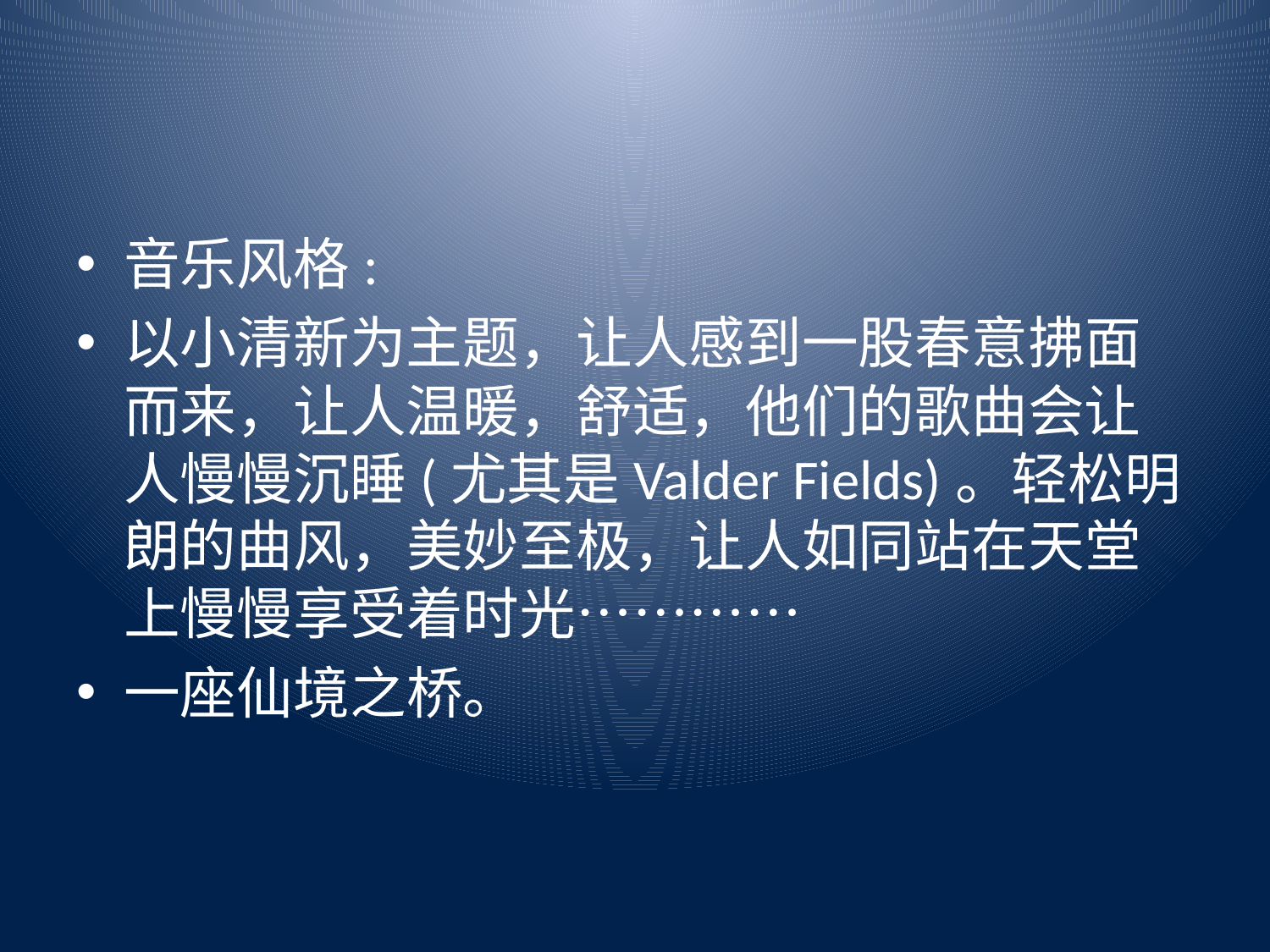

音乐风格:
以小清新为主题，让人感到一股春意拂面而来，让人温暖，舒适，他们的歌曲会让人慢慢沉睡(尤其是Valder Fields)。轻松明朗的曲风，美妙至极，让人如同站在天堂上慢慢享受着时光…………
一座仙境之桥。